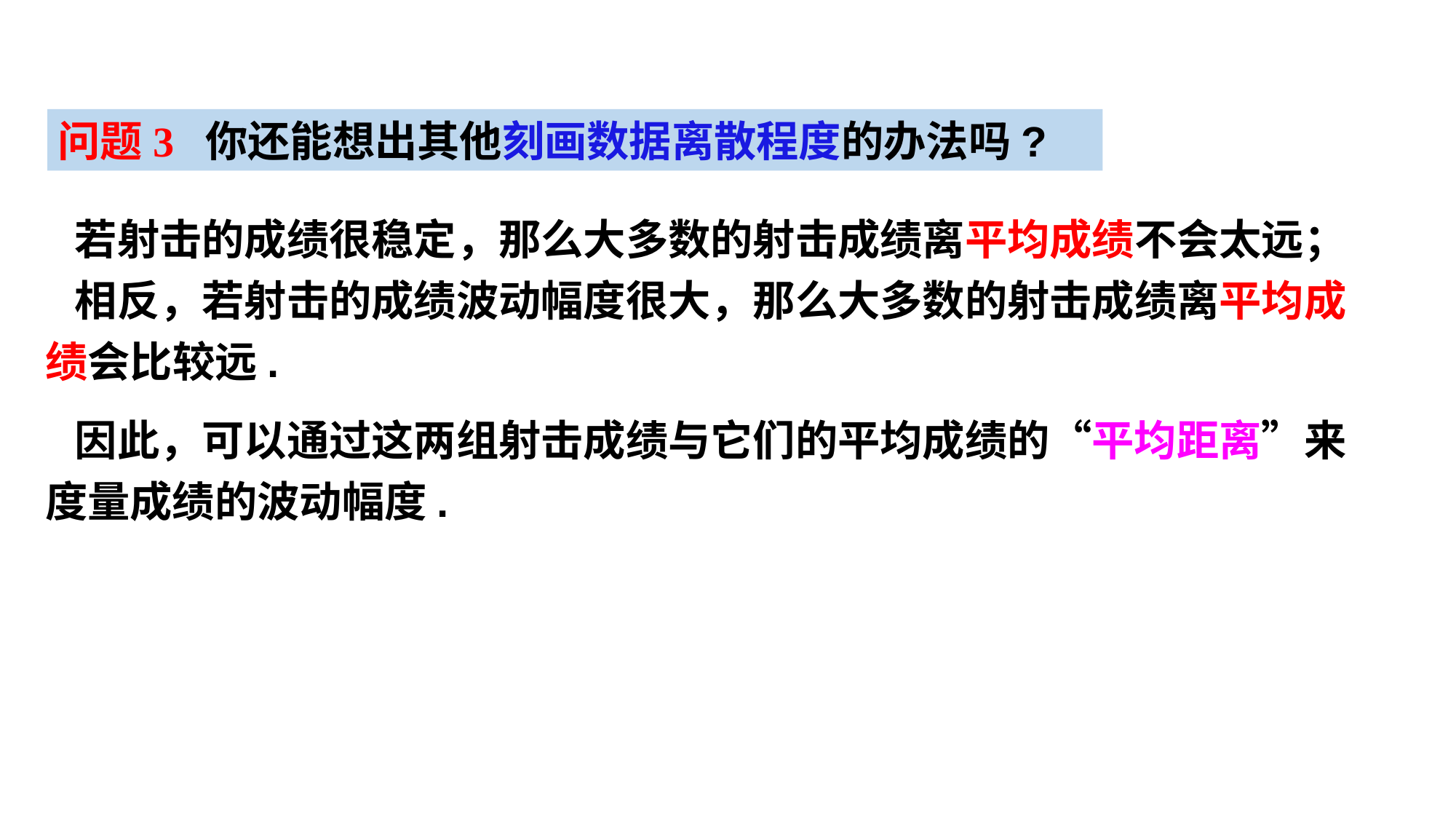

问题3  你还能想出其他刻画数据离散程度的办法吗?
  若射击的成绩很稳定，那么大多数的射击成绩离平均成绩不会太远；
  相反，若射击的成绩波动幅度很大，那么大多数的射击成绩离平均成绩会比较远.
  因此，可以通过这两组射击成绩与它们的平均成绩的“平均距离”来度量成绩的波动幅度.